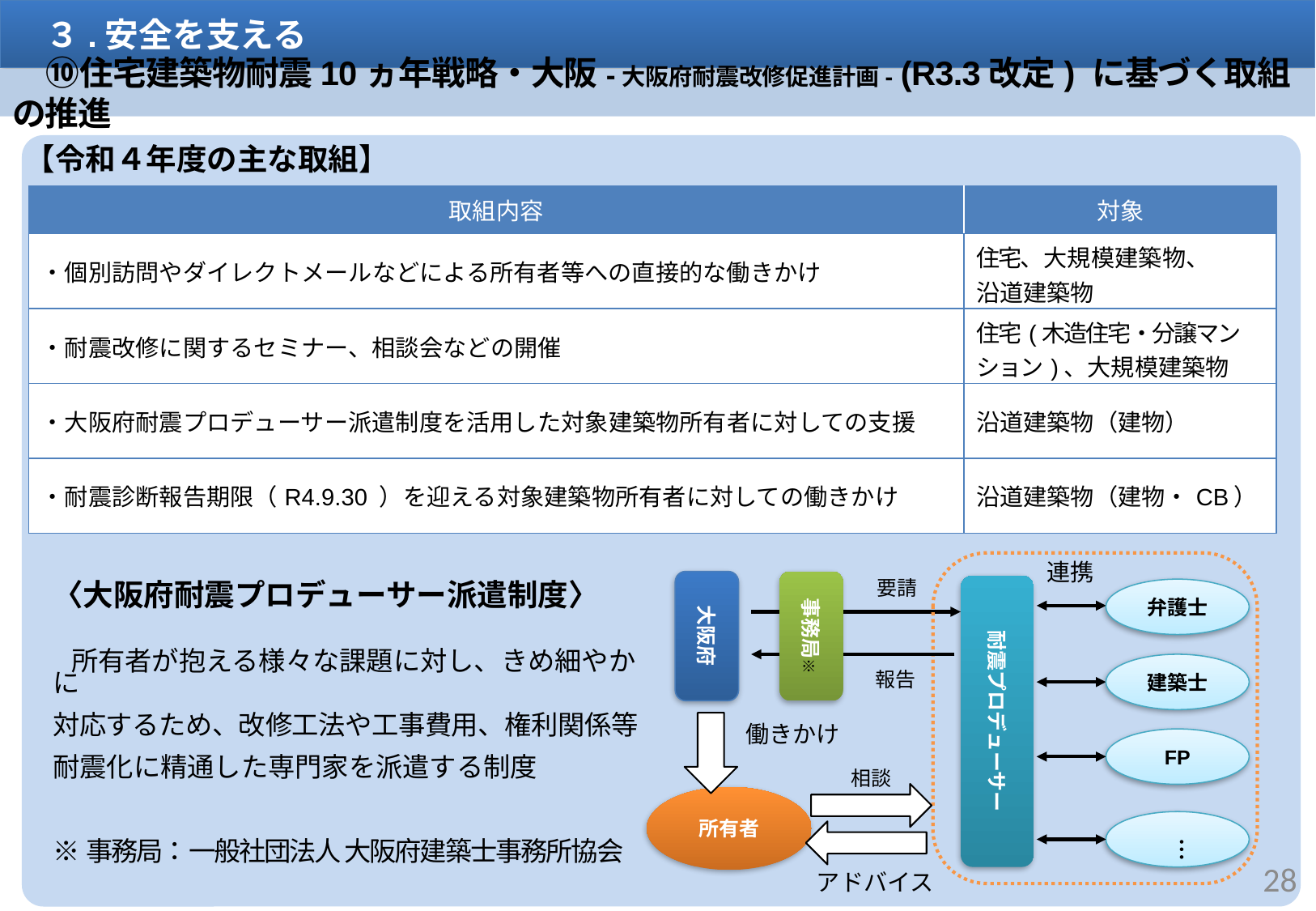

３.安全を支える
　⑩住宅建築物耐震10ヵ年戦略・大阪-大阪府耐震改修促進計画- (R3.3改定) に基づく取組の推進
【令和４年度の主な取組】

| 取組内容 | 対象 |
| --- | --- |
| ・個別訪問やダイレクトメールなどによる所有者等への直接的な働きかけ | 住宅、大規模建築物、 沿道建築物 |
| ・耐震改修に関するセミナー、相談会などの開催 | 住宅(木造住宅・分譲マンション)、大規模建築物 |
| ・大阪府耐震プロデューサー派遣制度を活用した対象建築物所有者に対しての支援 | 沿道建築物（建物） |
| ・耐震診断報告期限（R4.9.30 ）を迎える対象建築物所有者に対しての働きかけ | 沿道建築物（建物・CB） |
連携

要請
事務局※
大阪府
耐震プロデューサー
弁護士
報告
建築士
働きかけ

FP
相談

所有者

アドバイス
〈大阪府耐震プロデューサー派遣制度〉

  所有者が抱える様々な課題に対し、きめ細やかに
対応するため、改修工法や工事費用、権利関係等
耐震化に精通した専門家を派遣する制度

※事務局：一般社団法人 大阪府建築士事務所協会
…
28
・・